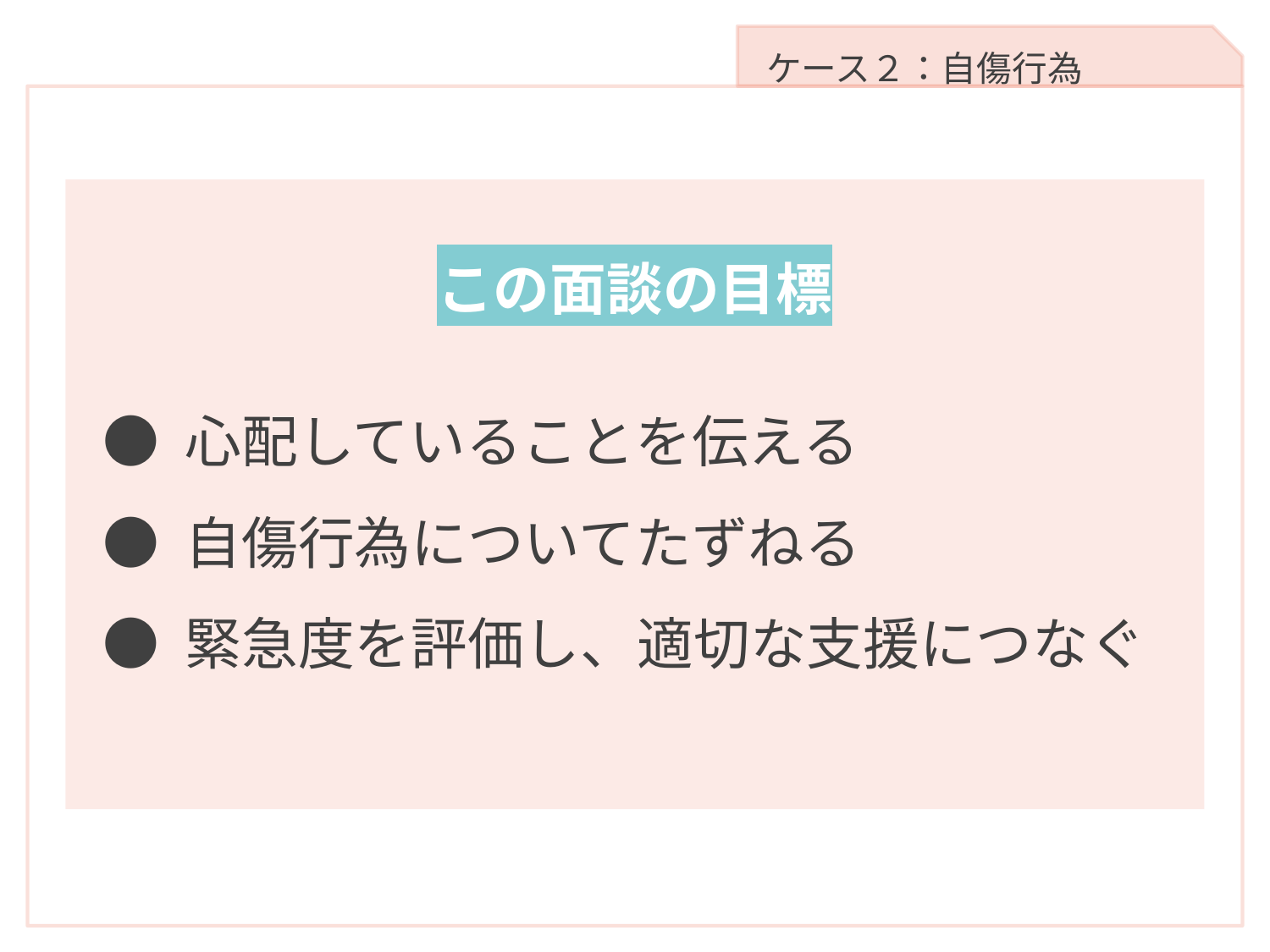

ケース２：自傷行為

この面談の目標

● 心配していることを伝える
● 自傷行為についてたずねる
● 緊急度を評価し、適切な支援につなぐ